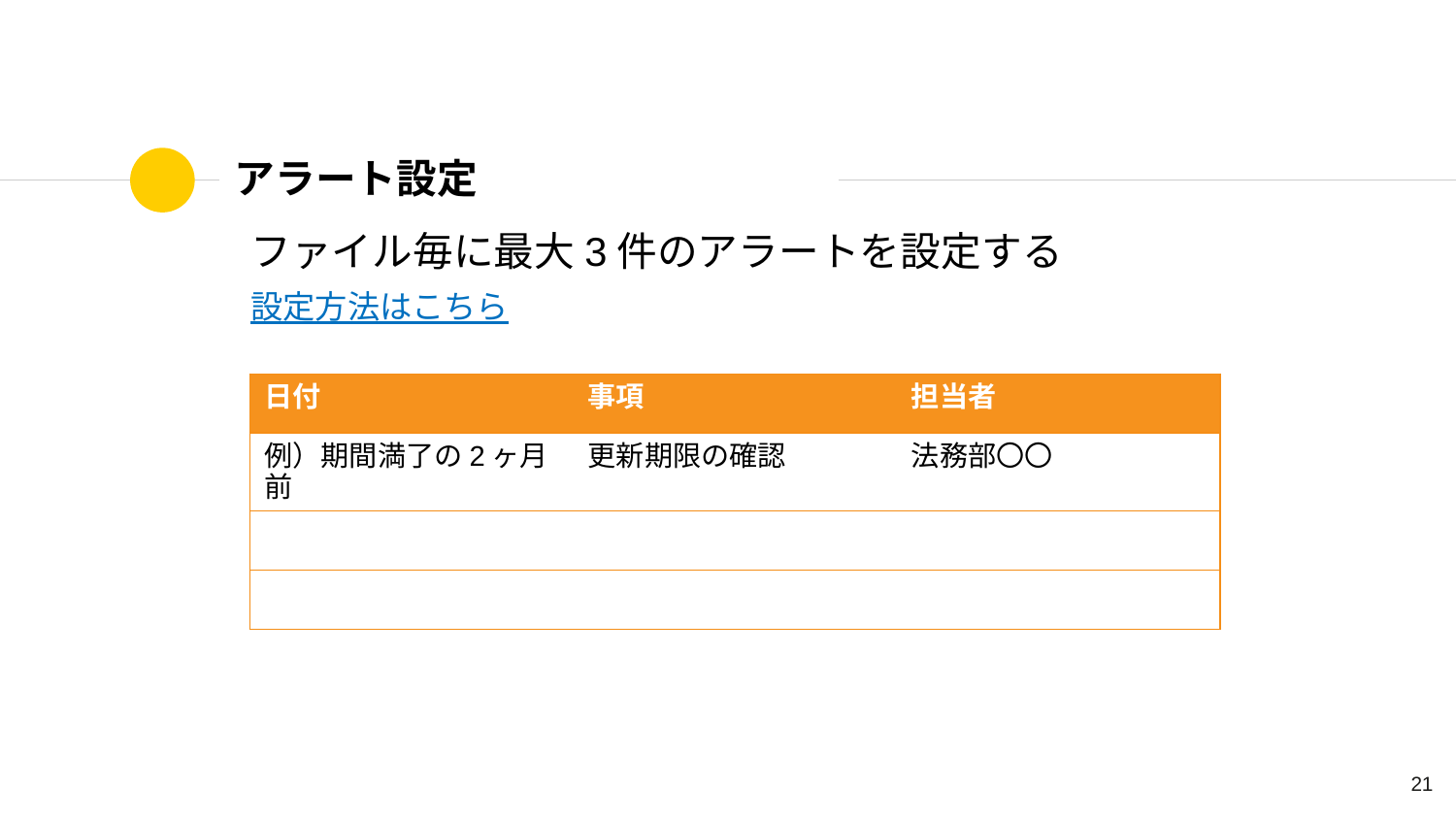

# アラート設定
ファイル毎に最大3件のアラートを設定する
設定方法はこちら

| 日付 | 事項 | 担当者 |
| --- | --- | --- |
| 例）期間満了の2ヶ月前 | 更新期限の確認 | 法務部〇〇 |
|  |  |  |
|  |  |  |
21